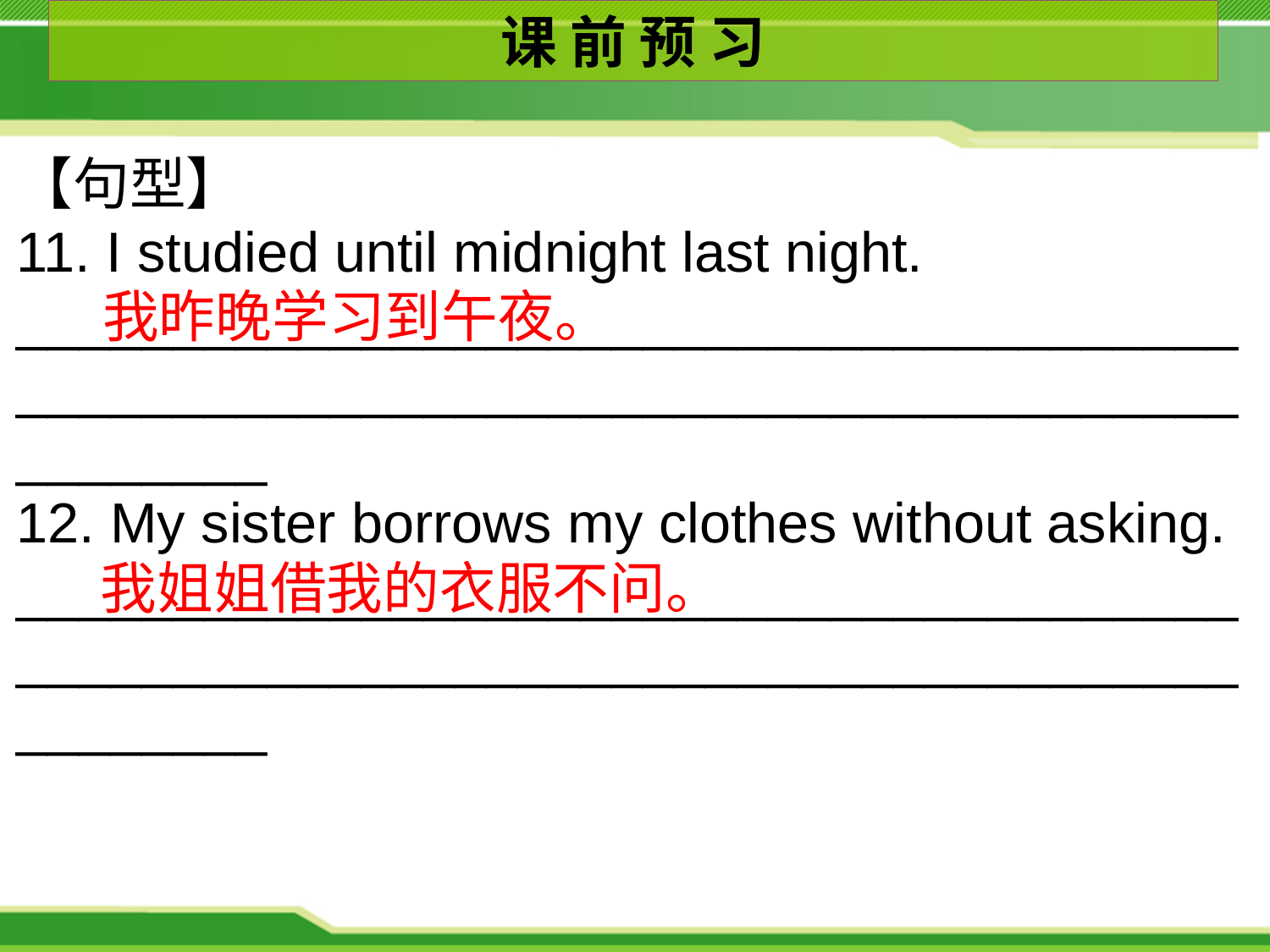

课 前 预 习
【句型】
11. I studied until midnight last night.
______________________________________________________________________________________
12. My sister borrows my clothes without asking.
______________________________________________________________________________________
我昨晚学习到午夜。
我姐姐借我的衣服不问。